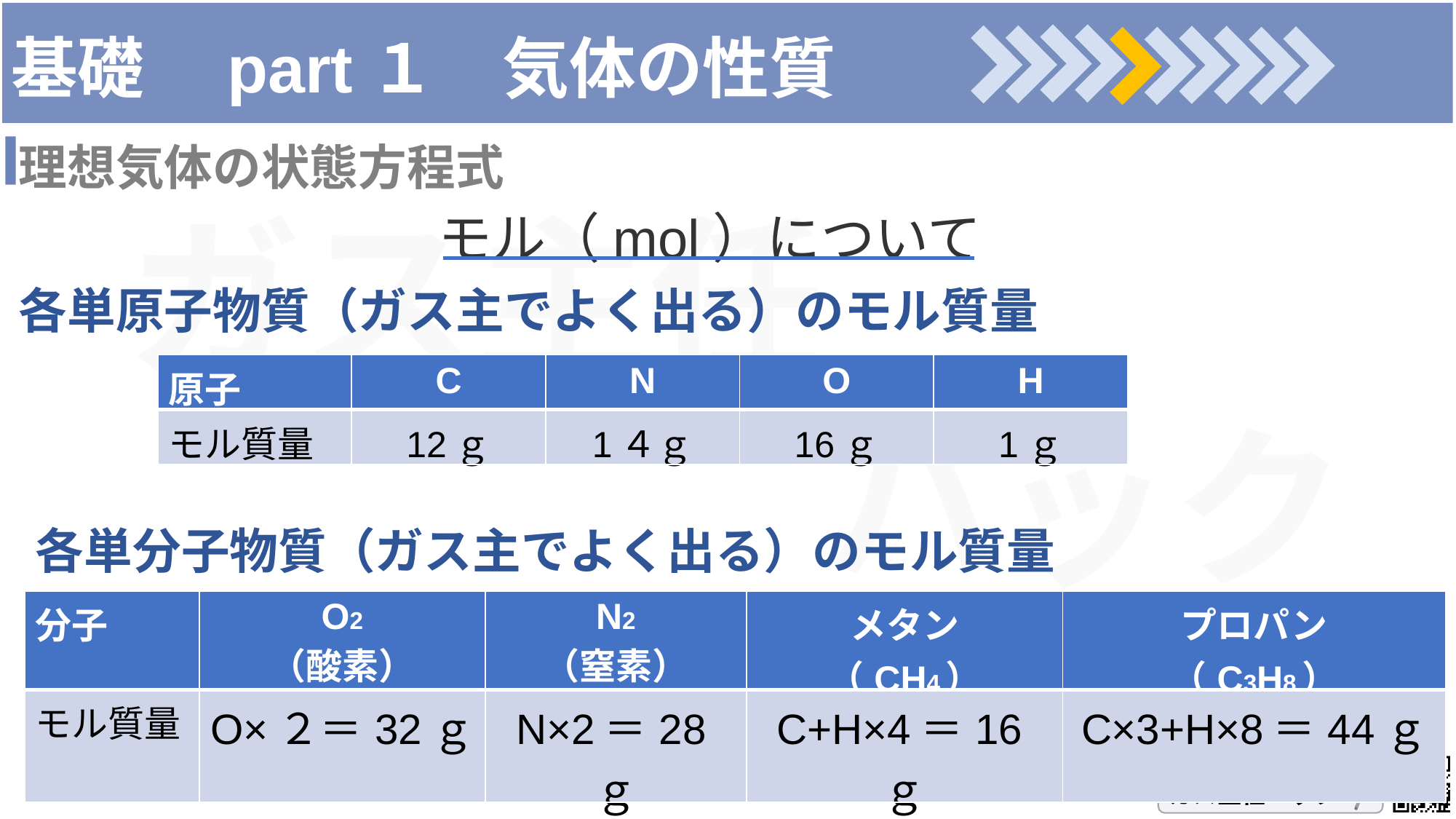

# 基礎　part１　気体の性質

理想気体の状態方程式

モル（mol）について
各単原子物質（ガス主でよく出る）のモル質量
| 原子 | C | N | O | H |
| --- | --- | --- | --- | --- |
| モル質量 | 12ｇ | 1４ｇ | 16ｇ | 1ｇ |
各単分子物質（ガス主でよく出る）のモル質量
| 分子 | O2 （酸素） | N2 （窒素） | メタン （CH4） | プロパン （C3H8） |
| --- | --- | --- | --- | --- |
| モル質量 | O×２＝32ｇ | N×2＝28ｇ | C+H×4＝16ｇ | C×3+H×8＝44ｇ |